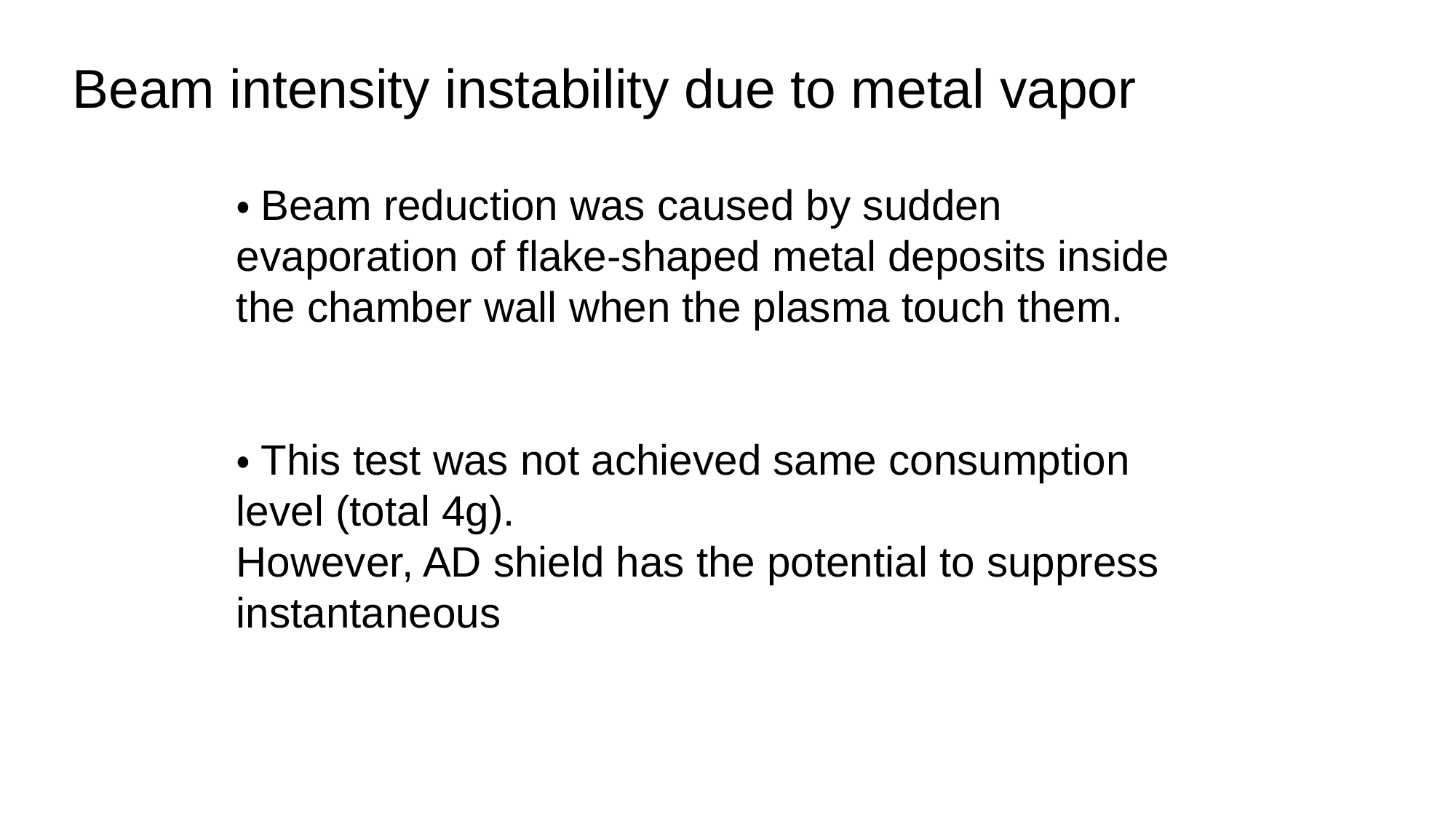

Beam intensity instability due to metal vapor
・Beam reduction was caused by sudden evaporation of flake-shaped metal deposits inside the chamber wall when the plasma touch them.

・This test was not achieved same consumption level (total 4g).
However, AD shield has the potential to suppress instantaneous